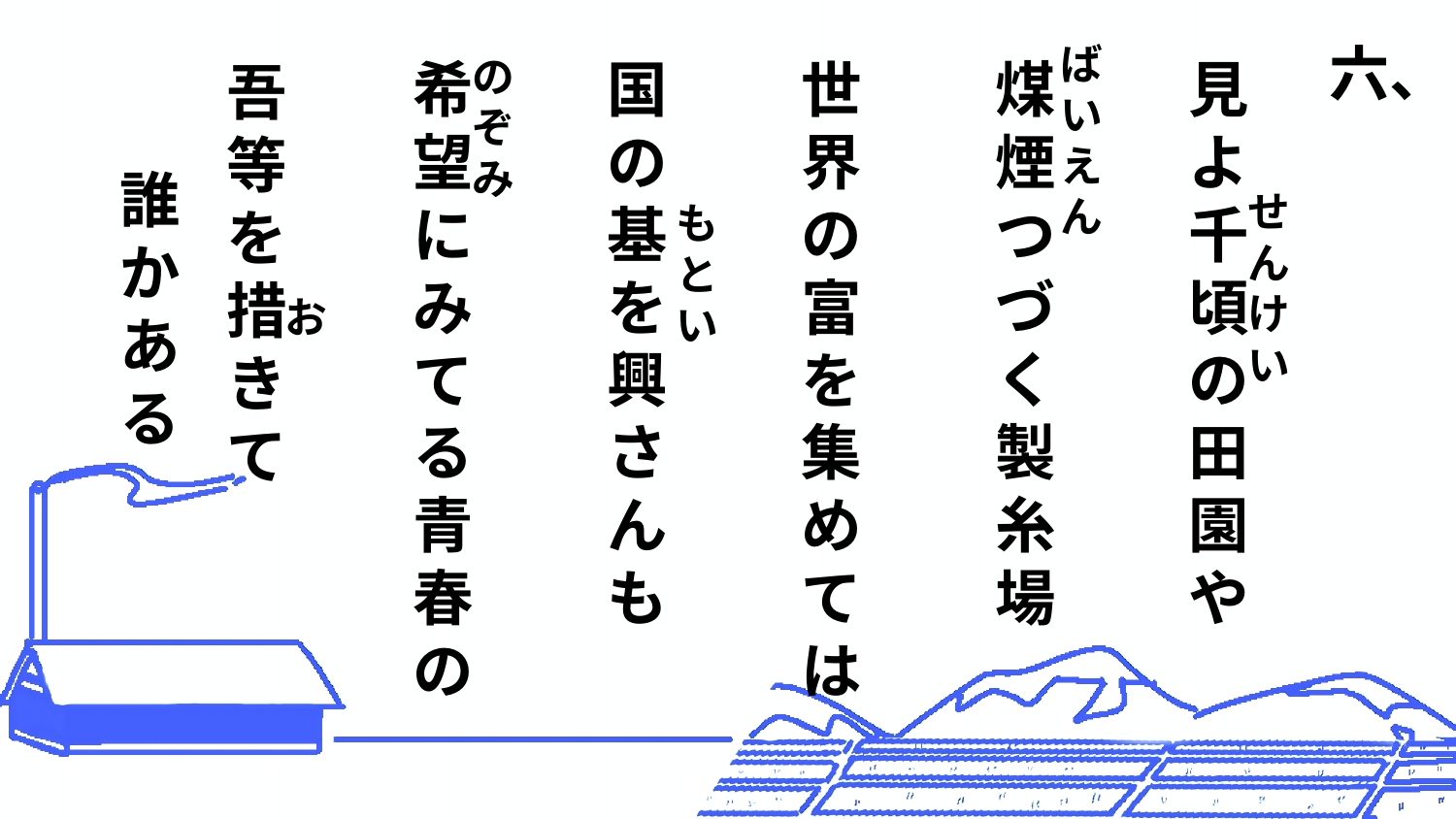

六、
ばいえん
のぞみ
希望にみてる青春の
国の基を興さんも
世界の富を集めては
煤煙つづく製糸場
見よ千頃の田園や
吾等を措きて

誰かある
せんけい

もとい
お